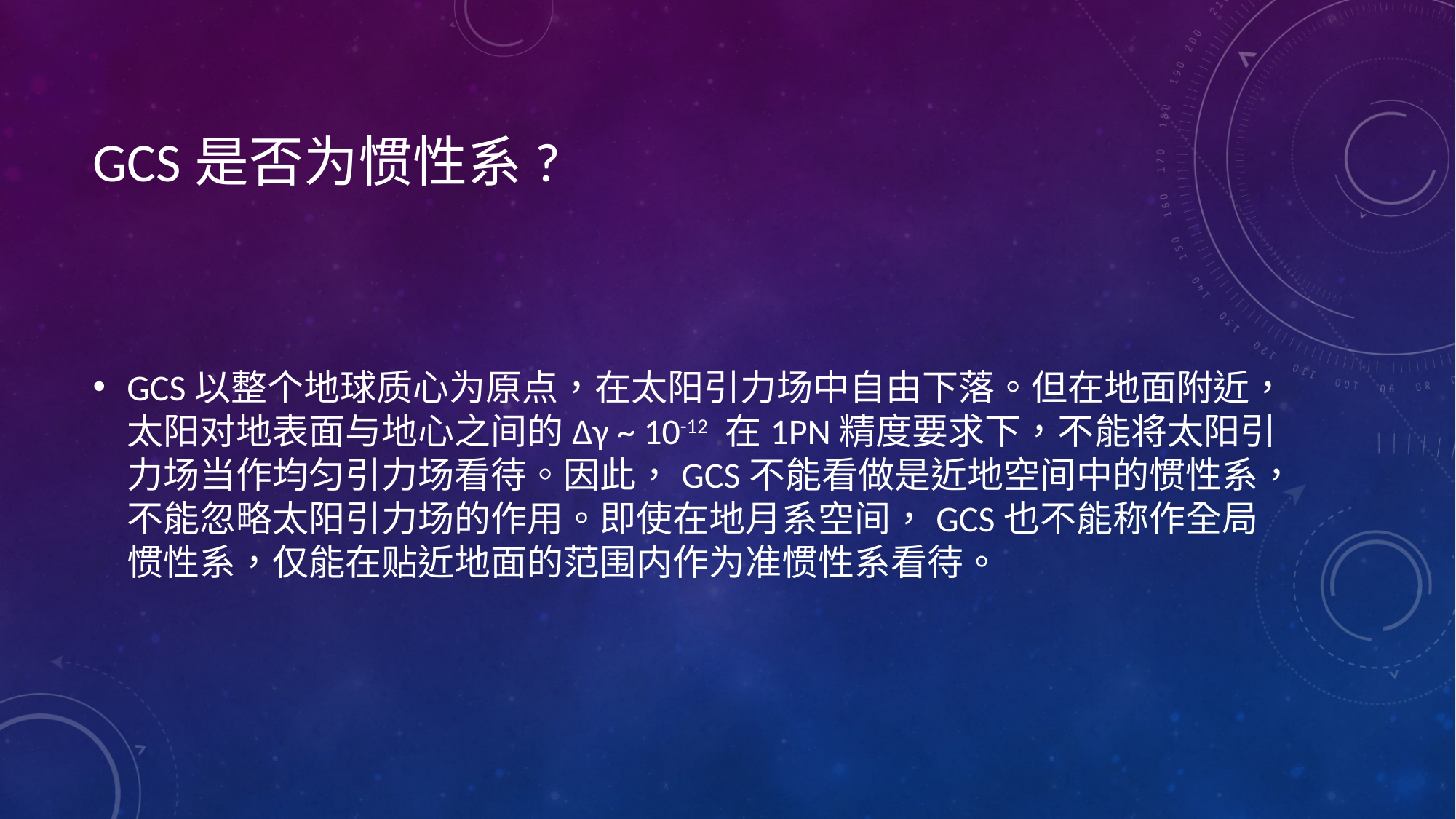

# GCS是否为惯性系?
GCS以整个地球质心为原点，在太阳引力场中自由下落。但在地面附近，太阳对地表面与地心之间的Δγ ~ 10-12 在1PN精度要求下，不能将太阳引力场当作均匀引力场看待。因此，GCS不能看做是近地空间中的惯性系，不能忽略太阳引力场的作用。即使在地月系空间，GCS也不能称作全局惯性系，仅能在贴近地面的范围内作为准惯性系看待。